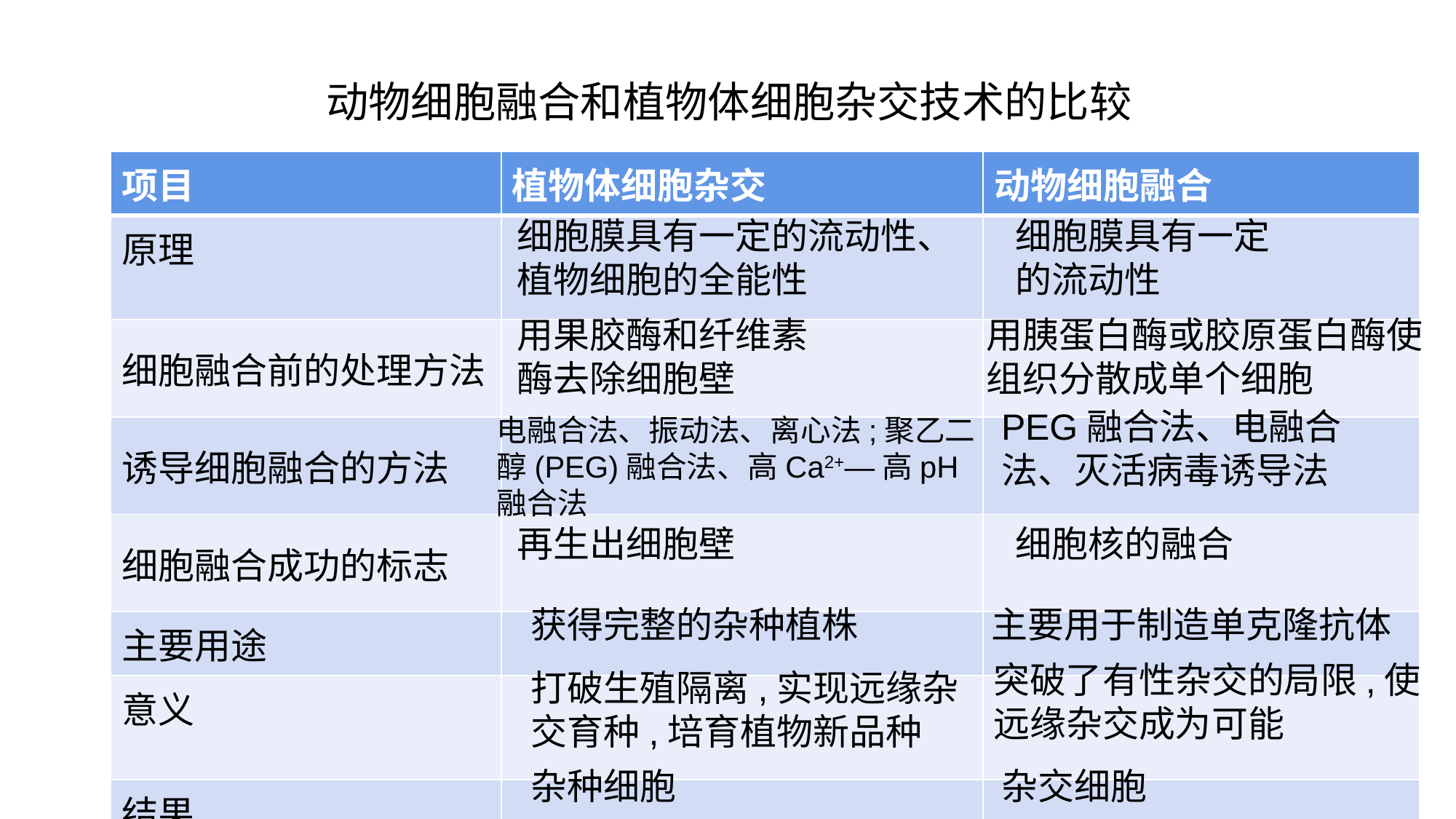

动物细胞融合和植物体细胞杂交技术的比较
| 项目 | 植物体细胞杂交 | 动物细胞融合 |
| --- | --- | --- |
| 原理 |  |  |
| 细胞融合前的处理方法 |  |  |
| 诱导细胞融合的方法 |  |  |
| 细胞融合成功的标志 |  |  |
| 主要用途 |  |  |
| 意义 |  |  |
| 结果 |  |  |
细胞膜具有一定的流动性、植物细胞的全能性
细胞膜具有一定的流动性
用果胶酶和纤维素酶去除细胞壁
用胰蛋白酶或胶原蛋白酶使组织分散成单个细胞
PEG融合法、电融合法、灭活病毒诱导法
电融合法、振动法、离心法;聚乙二醇(PEG)融合法、高Ca2+—高pH融合法
再生出细胞壁
细胞核的融合
获得完整的杂种植株
主要用于制造单克隆抗体
突破了有性杂交的局限,使远缘杂交成为可能
打破生殖隔离,实现远缘杂交育种,培育植物新品种
杂种细胞
杂交细胞